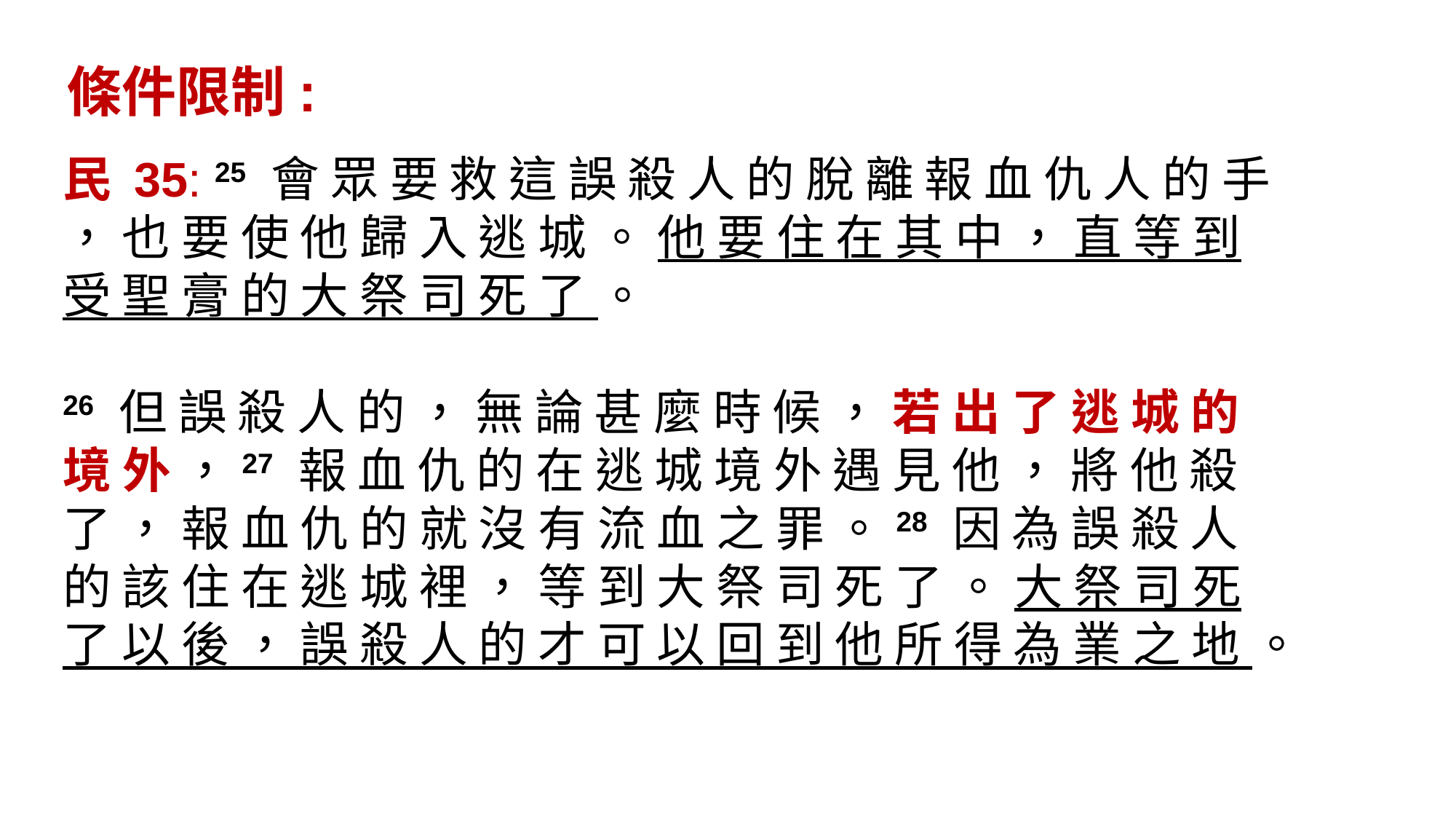

條件限制:
民 35: 25 會 眾 要 救 這 誤 殺 人 的 脫 離 報 血 仇 人 的 手 ， 也 要 使 他 歸 入 逃 城 。 他 要 住 在 其 中 ， 直 等 到 受 聖 膏 的 大 祭 司 死 了 。

26 但 誤 殺 人 的 ， 無 論 甚 麼 時 候 ， 若 出 了 逃 城 的 境 外 ，27 報 血 仇 的 在 逃 城 境 外 遇 見 他 ， 將 他 殺 了 ， 報 血 仇 的 就 沒 有 流 血 之 罪 。28 因 為 誤 殺 人 的 該 住 在 逃 城 裡 ， 等 到 大 祭 司 死 了 。 大 祭 司 死 了 以 後 ， 誤 殺 人 的 才 可 以 回 到 他 所 得 為 業 之 地 。